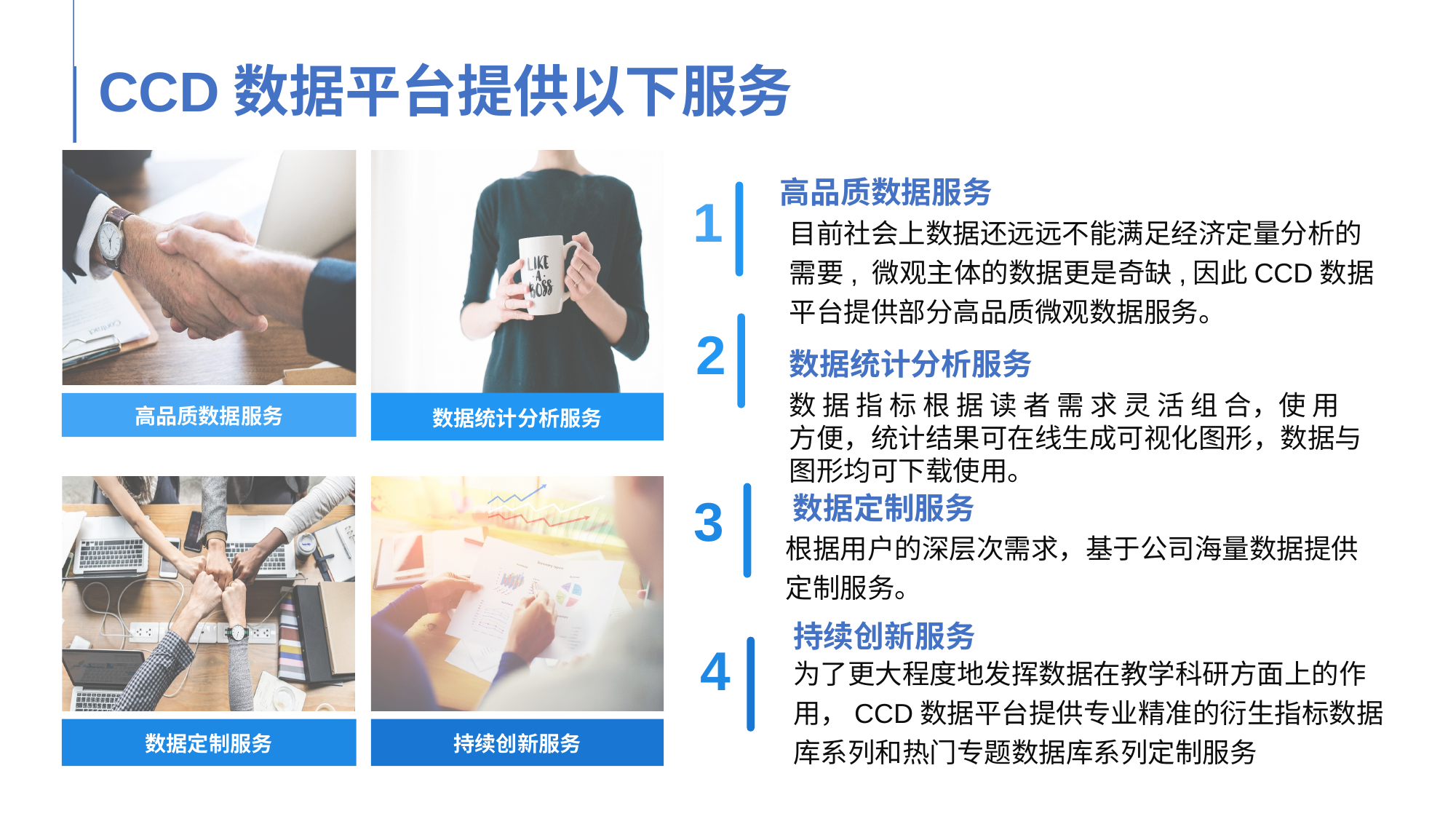

CCD数据平台提供以下服务

高品质数据服务
1
目前社会上数据还远远不能满足经济定量分析的需要, 微观主体的数据更是奇缺,因此CCD数据平台提供部分高品质微观数据服务。

2

数 据 指 标 根 据 读 者 需 求 灵 活 组 合，使 用方便，统计结果可在线生成可视化图形，数据与图形均可下载使用。
高品质数据服务
数据统计分析服务

3

数据定制服务
根据用户的深层次需求，基于公司海量数据提供定制服务。
持续创新服务
4

为了更大程度地发挥数据在教学科研方面上的作用，CCD数据平台提供专业精准的衍生指标数据库系列和热门专题数据库系列定制服务
数据定制服务
持续创新服务

数据统计分析服务